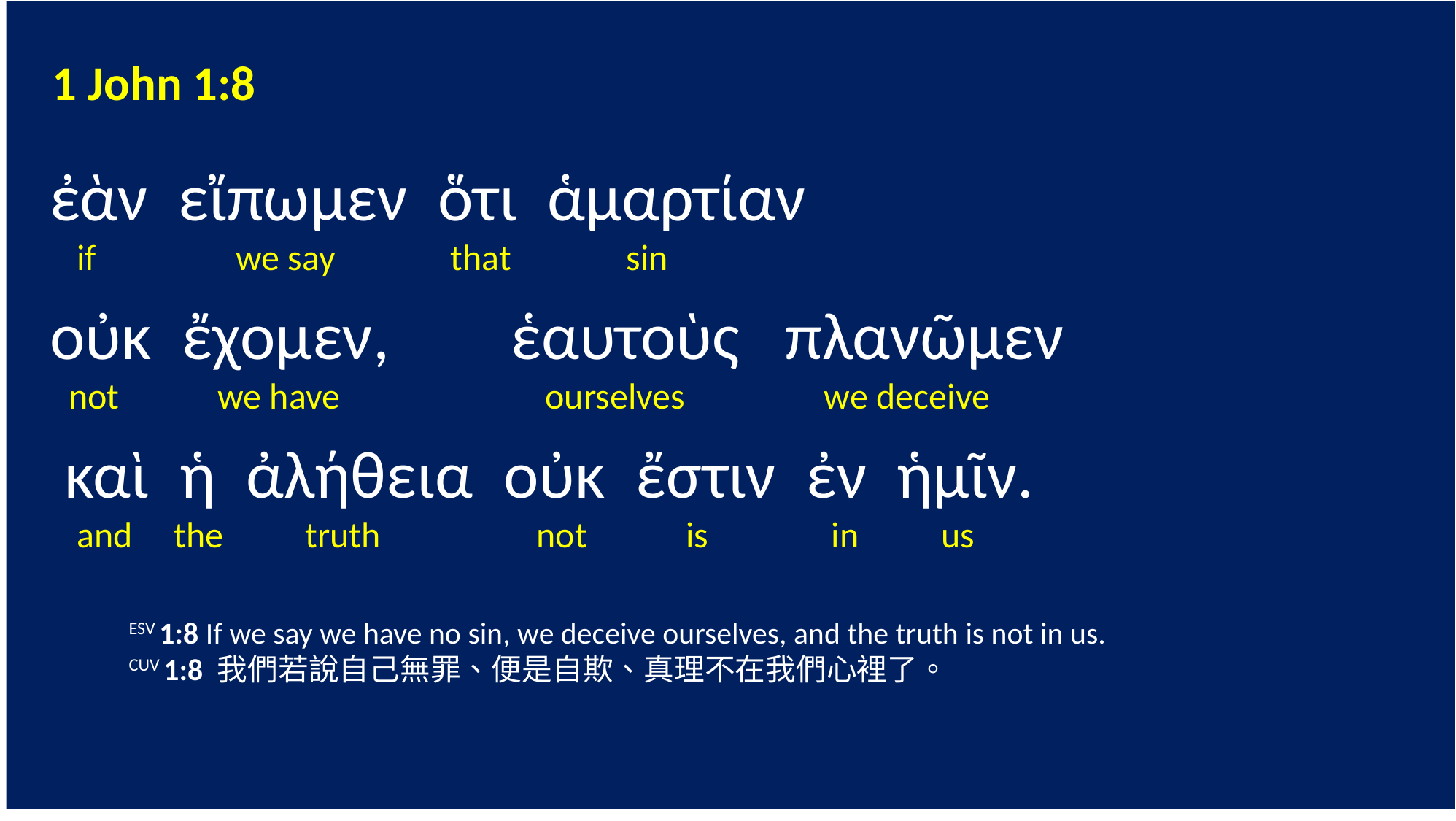

1 John 1:8

  ἐὰν  εἴπωμεν  ὅτι  ἁμαρτίαν
       if                 we say              that              sin

  οὐκ  ἔχομεν,        ἑαυτοὺς   πλανῶμεν
      not            we have                         ourselves                 we deceive

   καὶ  ἡ  ἀλήθεια  οὐκ  ἔστιν  ἐν  ἡμῖν.
       and     the          truth                   not            is               in          us

	ESV 1:8 If we say we have no sin, we deceive ourselves, and the truth is not in us.
	CUV 1:8 我們若說自己無罪、便是自欺、真理不在我們心裡了。